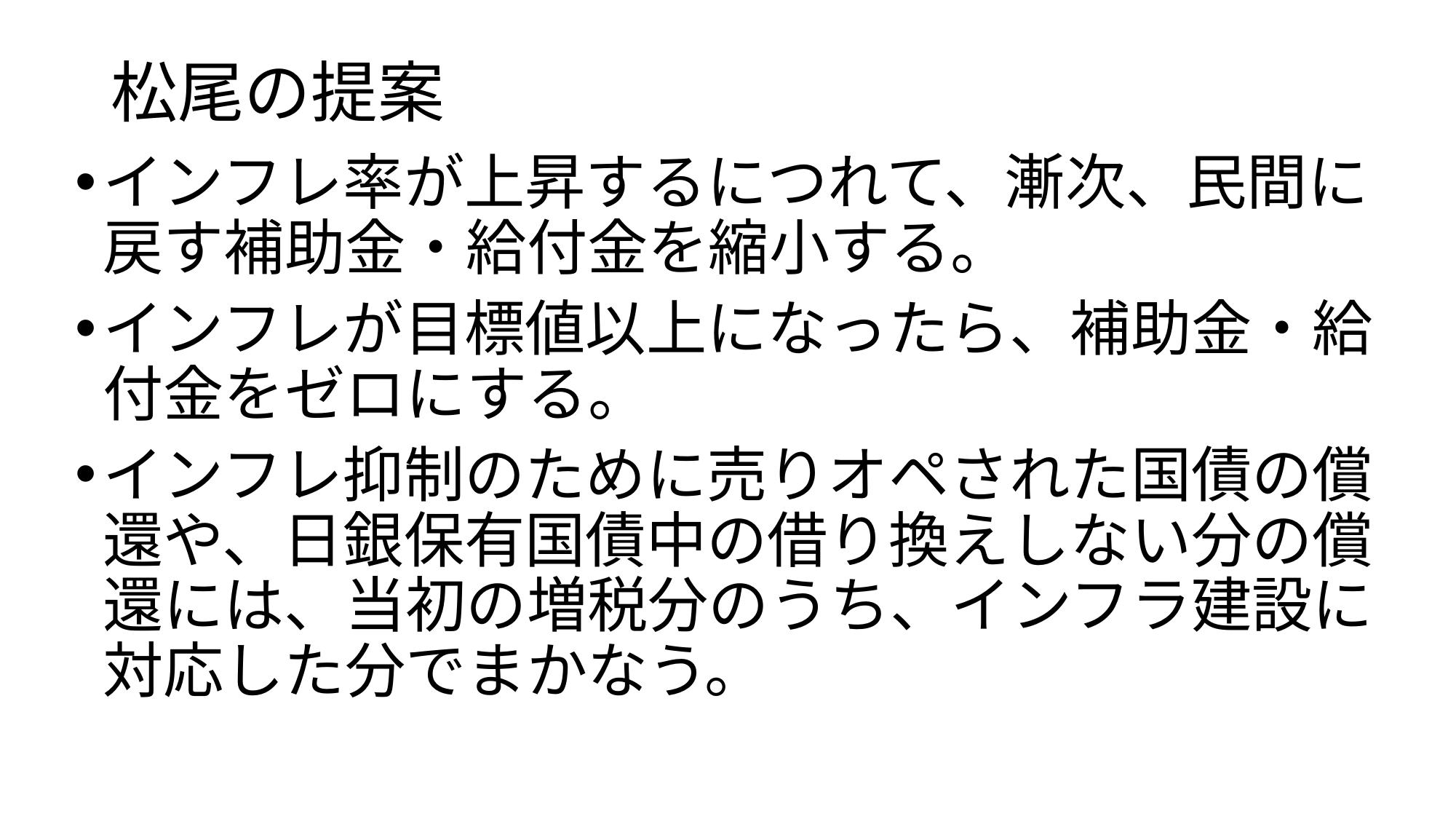

# 松尾の提案
インフレ率が上昇するにつれて、漸次、民間に戻す補助金・給付金を縮小する。
インフレが目標値以上になったら、補助金・給付金をゼロにする。
インフレ抑制のために売りオペされた国債の償還や、日銀保有国債中の借り換えしない分の償還には、当初の増税分のうち、インフラ建設に対応した分でまかなう。